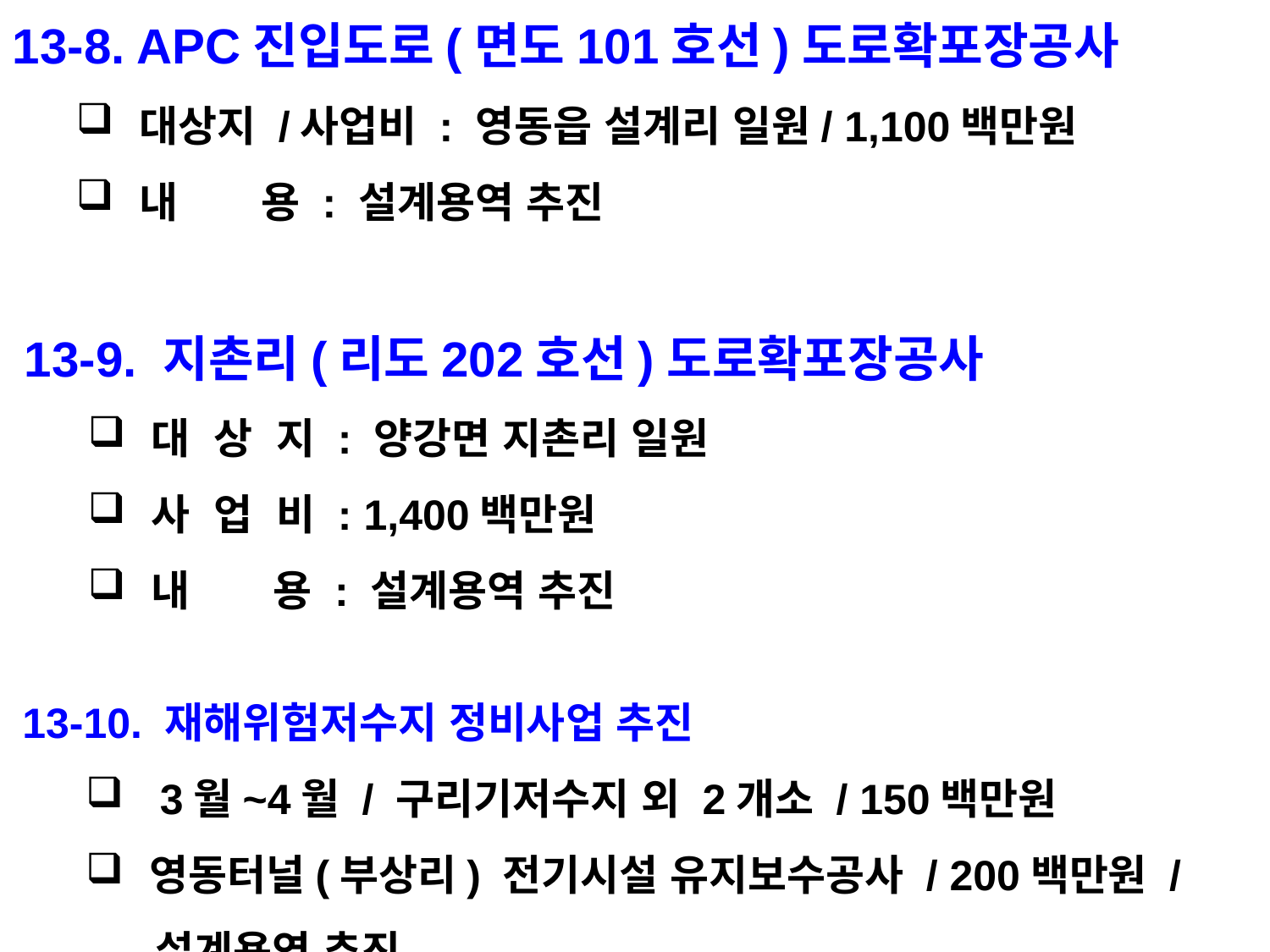

13-8. APC진입도로(면도101호선)도로확포장공사
대상지 /사업비 : 영동읍 설계리 일원/ 1,100백만원
내       용 : 설계용역 추진

13-9. 지촌리(리도202호선)도로확포장공사
대  상  지 : 양강면 지촌리 일원
사  업  비 : 1,400백만원
내       용 : 설계용역 추진
13-10. 재해위험저수지 정비사업 추진
3월~4월 / 구리기저수지 외 2개소 / 150백만원
영동터널(부상리) 전기시설 유지보수공사 / 200백만원 /
     설계용역 추진